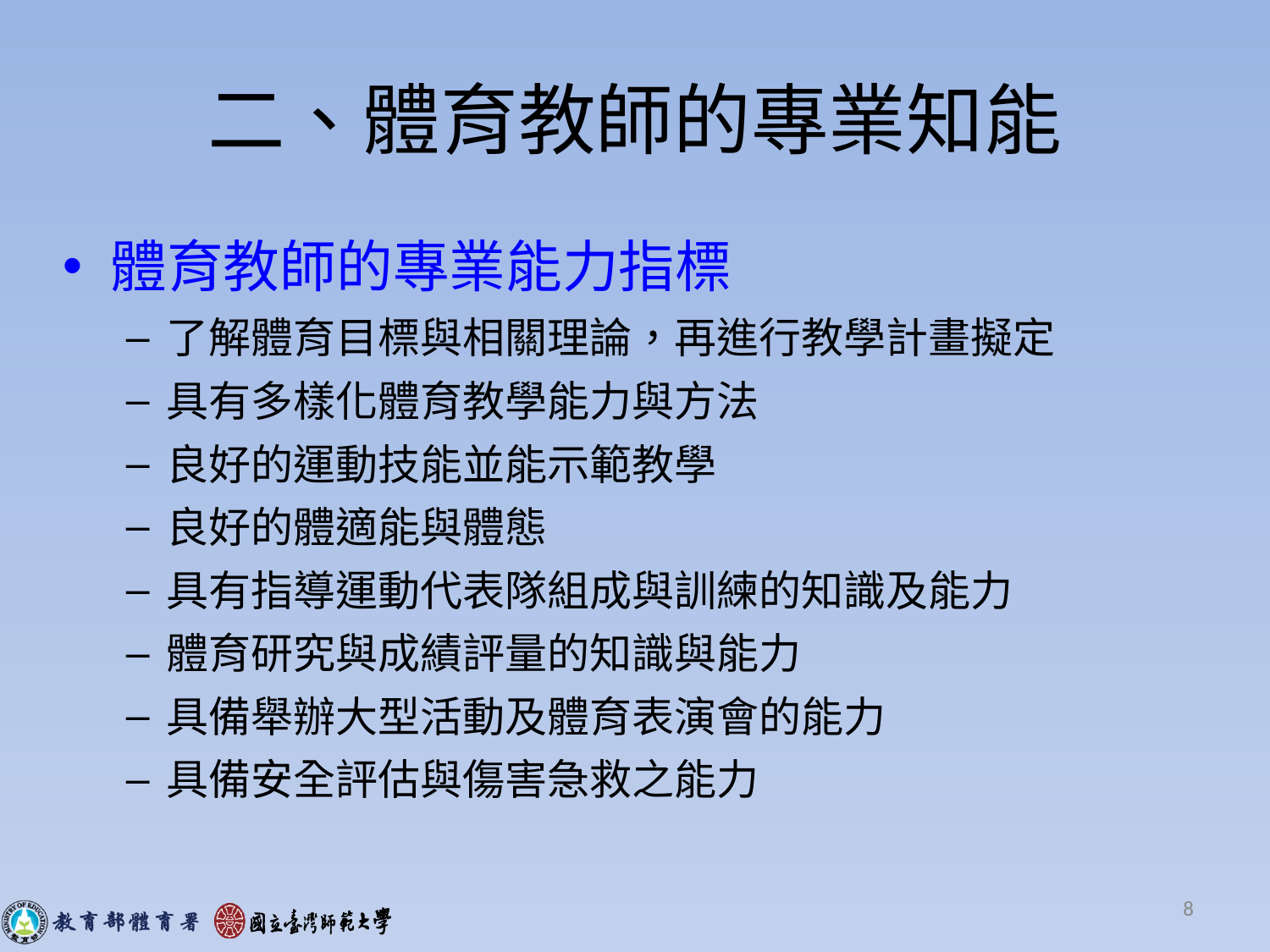

# 二、體育教師的專業知能
體育教師的專業能力指標
了解體育目標與相關理論，再進行教學計畫擬定
具有多樣化體育教學能力與方法
良好的運動技能並能示範教學
良好的體適能與體態
具有指導運動代表隊組成與訓練的知識及能力
體育研究與成績評量的知識與能力
具備舉辦大型活動及體育表演會的能力
具備安全評估與傷害急救之能力

8